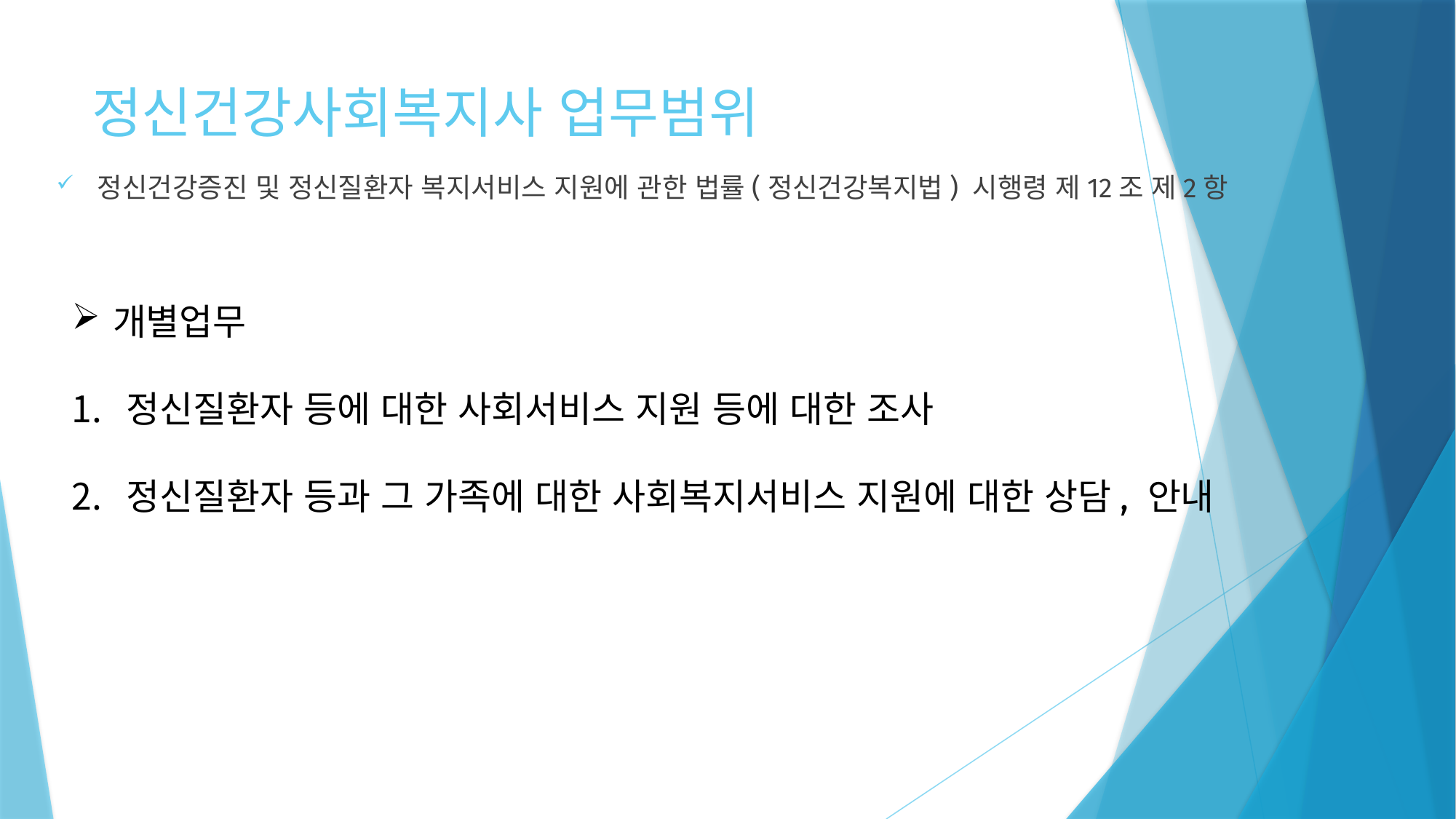

# 정신건강사회복지사 업무범위
정신건강증진 및 정신질환자 복지서비스 지원에 관한 법률(정신건강복지법) 시행령 제12조 제2항

개별업무

정신질환자 등에 대한 사회서비스 지원 등에 대한 조사

정신질환자 등과 그 가족에 대한 사회복지서비스 지원에 대한 상담, 안내